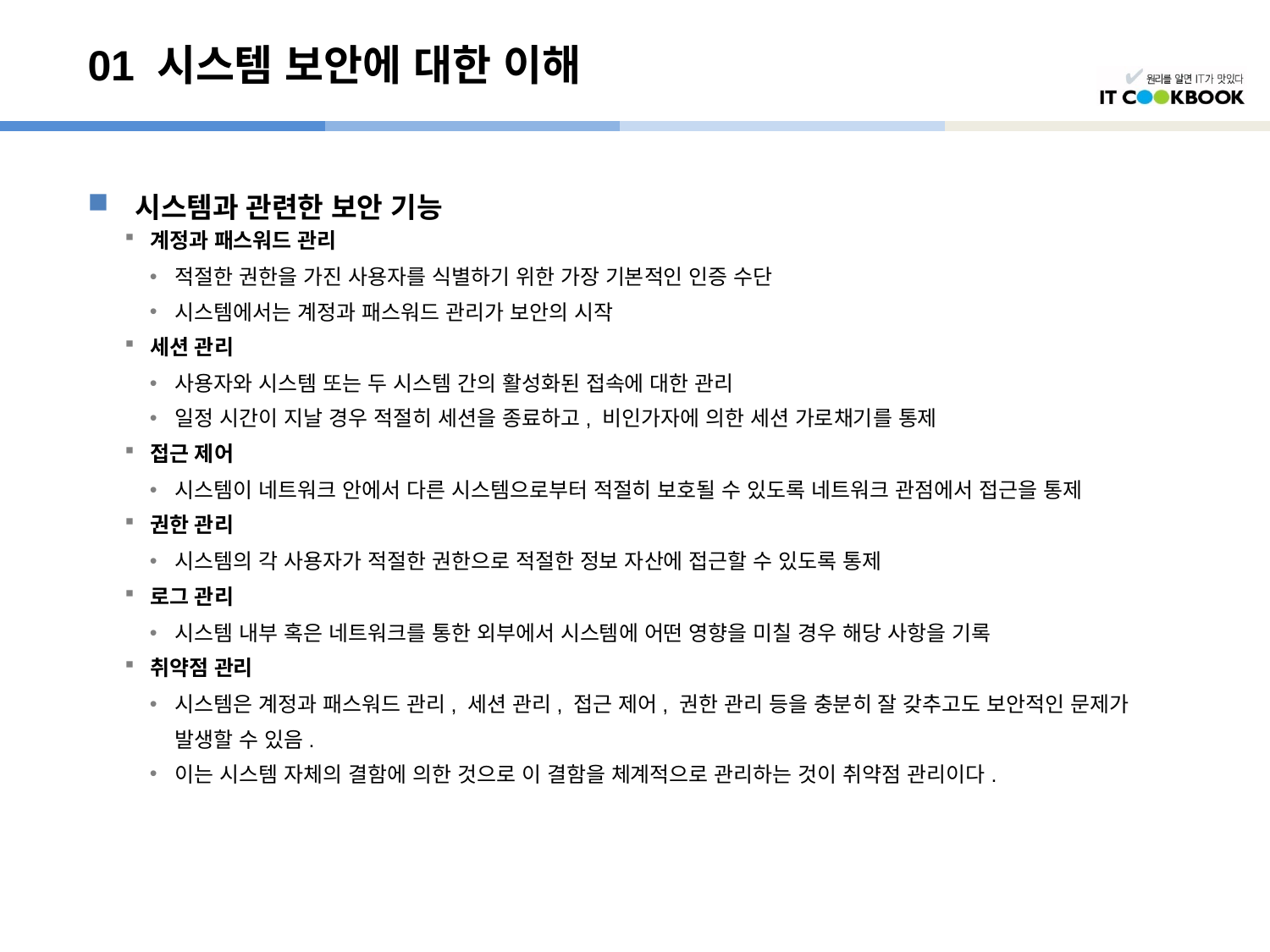

# 01 시스템 보안에 대한 이해
시스템과 관련한 보안 기능
계정과 패스워드 관리
적절한 권한을 가진 사용자를 식별하기 위한 가장 기본적인 인증 수단
시스템에서는 계정과 패스워드 관리가 보안의 시작
세션 관리
사용자와 시스템 또는 두 시스템 간의 활성화된 접속에 대한 관리
일정 시간이 지날 경우 적절히 세션을 종료하고, 비인가자에 의한 세션 가로채기를 통제
접근 제어
시스템이 네트워크 안에서 다른 시스템으로부터 적절히 보호될 수 있도록 네트워크 관점에서 접근을 통제
권한 관리
시스템의 각 사용자가 적절한 권한으로 적절한 정보 자산에 접근할 수 있도록 통제
로그 관리
시스템 내부 혹은 네트워크를 통한 외부에서 시스템에 어떤 영향을 미칠 경우 해당 사항을 기록
취약점 관리
시스템은 계정과 패스워드 관리, 세션 관리, 접근 제어, 권한 관리 등을 충분히 잘 갖추고도 보안적인 문제가
	발생할 수 있음.
이는 시스템 자체의 결함에 의한 것으로 이 결함을 체계적으로 관리하는 것이 취약점 관리이다.